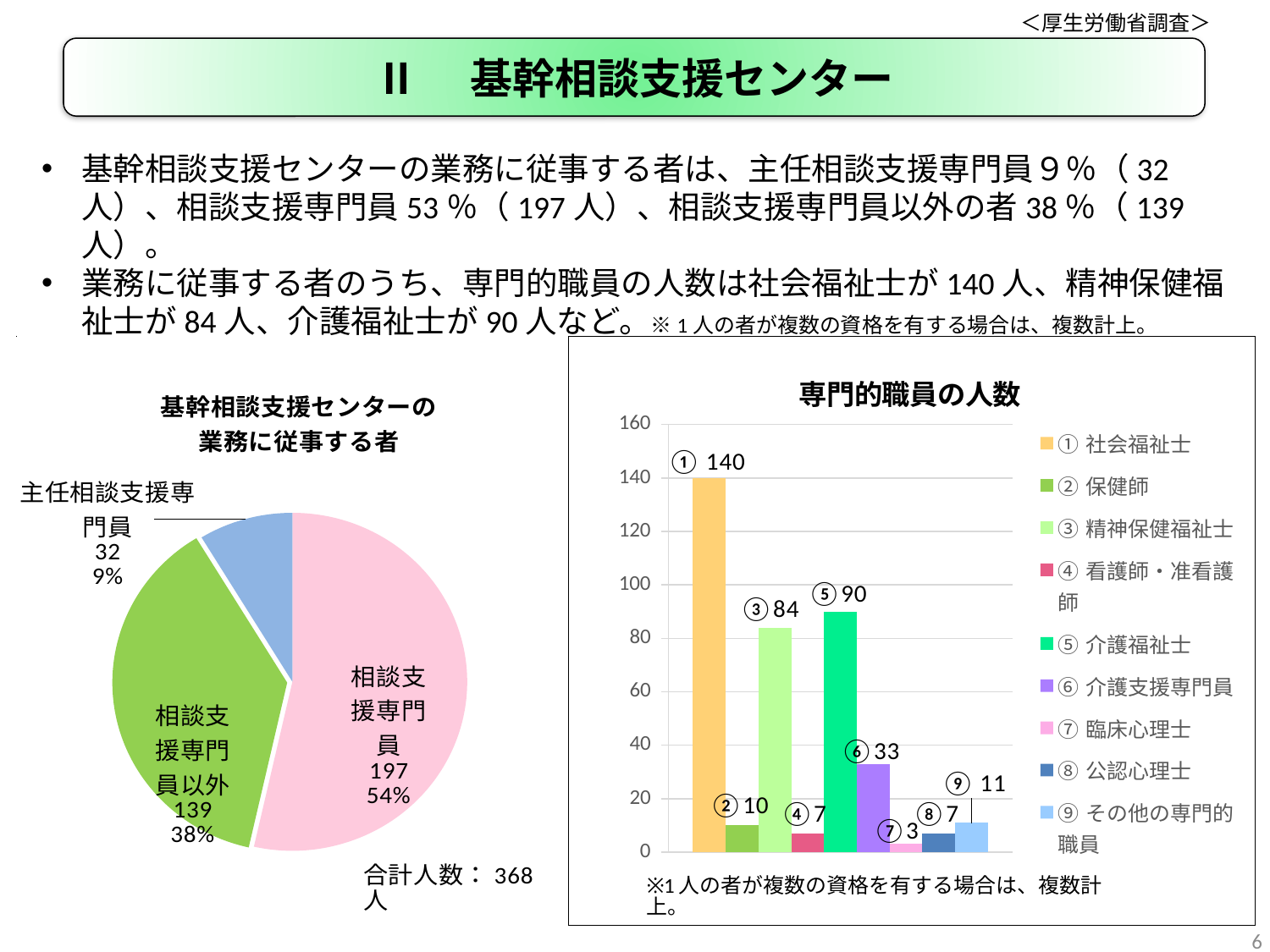

＜厚生労働省調査＞
Ⅱ　基幹相談支援センター

基幹相談支援センターの業務に従事する者は、主任相談支援専門員９％（32人）、相談支援専門員53％（197人）、相談支援専門員以外の者38％（139人）。
業務に従事する者のうち、専門的職員の人数は社会福祉士が140人、精神保健福祉士が84人、介護福祉士が90人など。※1人の者が複数の資格を有する場合は、複数計上。

### Chart: 住宅入居等支援事業（居住サポート事業）の実施状況

| Category |
|---|

### Chart

| Category |
|---|

### Chart: 専門的職員の人数

| Category | ①社会福祉士 | ②保健師 | ③精神保健福祉士 | ④看護師・准看護師 | ⑤介護福祉士 | ⑥介護支援専門員 | ⑦臨床心理士 | ⑧公認心理士 | ⑨その他の専門的職員 |
|---|---|---|---|---|---|---|---|---|---|

### Chart: 基幹相談支援センターの
業務に従事する者

| Category |  |
|---|---|
| 相談支援専門員 | 197.0 |
| 相談支援専門員以外 | 139.0 |
| 主任相談支援専門員 | 32.0 |
6